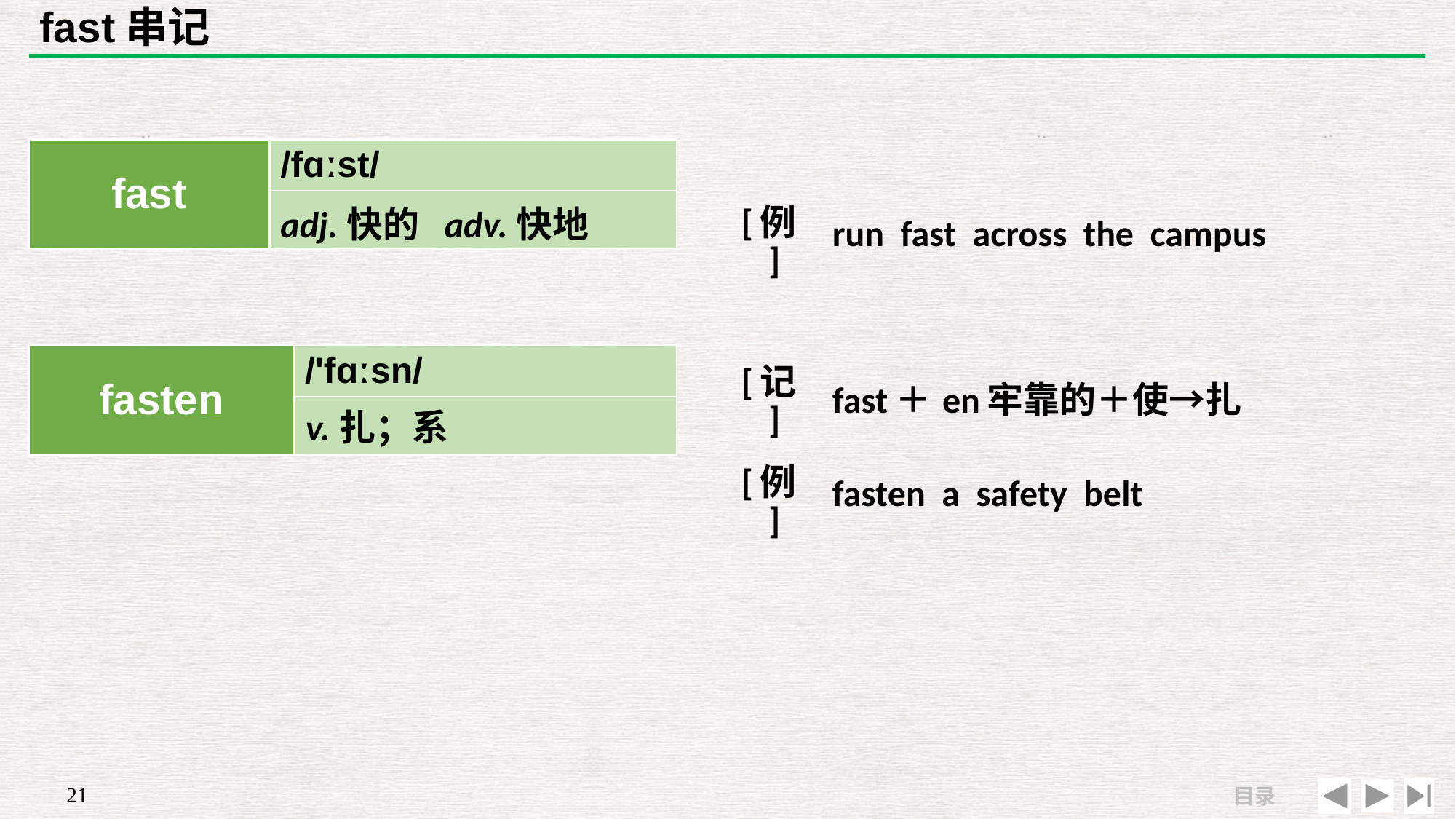

# fast串记

| fast | /fɑːst/ |
| --- | --- |
|  |  |
|  |  |
| --- | --- |
| [例] | run fast across the campus |
adj.快的  adv.快地
| fasten | /'fɑːsn/ |
| --- | --- |
|  |  |
| [记] | fast＋en牢靠的＋使→扎 |
| --- | --- |
| [例] | fasten a safety belt |
v.扎；系